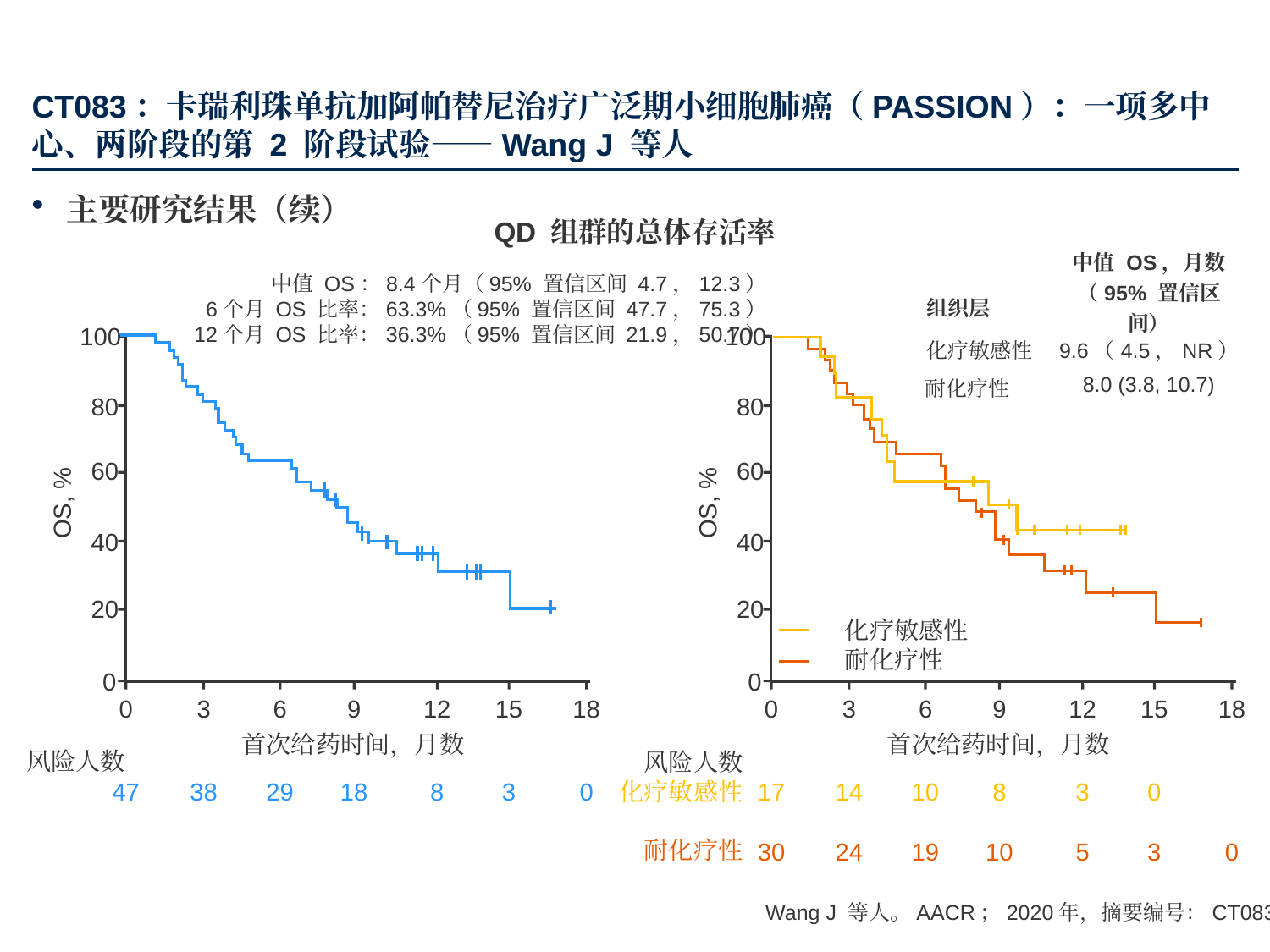

# CT083：卡瑞利珠单抗加阿帕替尼治疗广泛期小细胞肺癌（PASSION）：一项多中心、两阶段的第 2 阶段试验——Wang J 等人
主要研究结果（续）

QD 组群的总体存活率
| 组织层 | 中值 OS，月数（95% 置信区间） |
| --- | --- |
| 化疗敏感性 | 9.6（4.5，NR） |
| 耐化疗性 | 8.0 (3.8, 10.7) |
中值 OS：8.4个月（95% 置信区间 4.7，12.3）
6个月 OS 比率：63.3%（95% 置信区间 47.7，75.3）
12个月 OS 比率：36.3%（95% 置信区间 21.9，50.7）
100
100

80
80

60
60

OS, %
OS, %
40
40

20
20
化疗敏感性
耐化疗性

0
0

0
3
6
9
12
15
18
0
3
6
9
12
15
18
首次给药时间，月数
首次给药时间，月数
风险人数
风险人数
化疗敏感性

耐化疗性

47
38
29
18
8
3
0
17
14
10
8
3
0

30
24
19
10
5
3
0
Wang J 等人。AACR；2020年，摘要编号：CT083